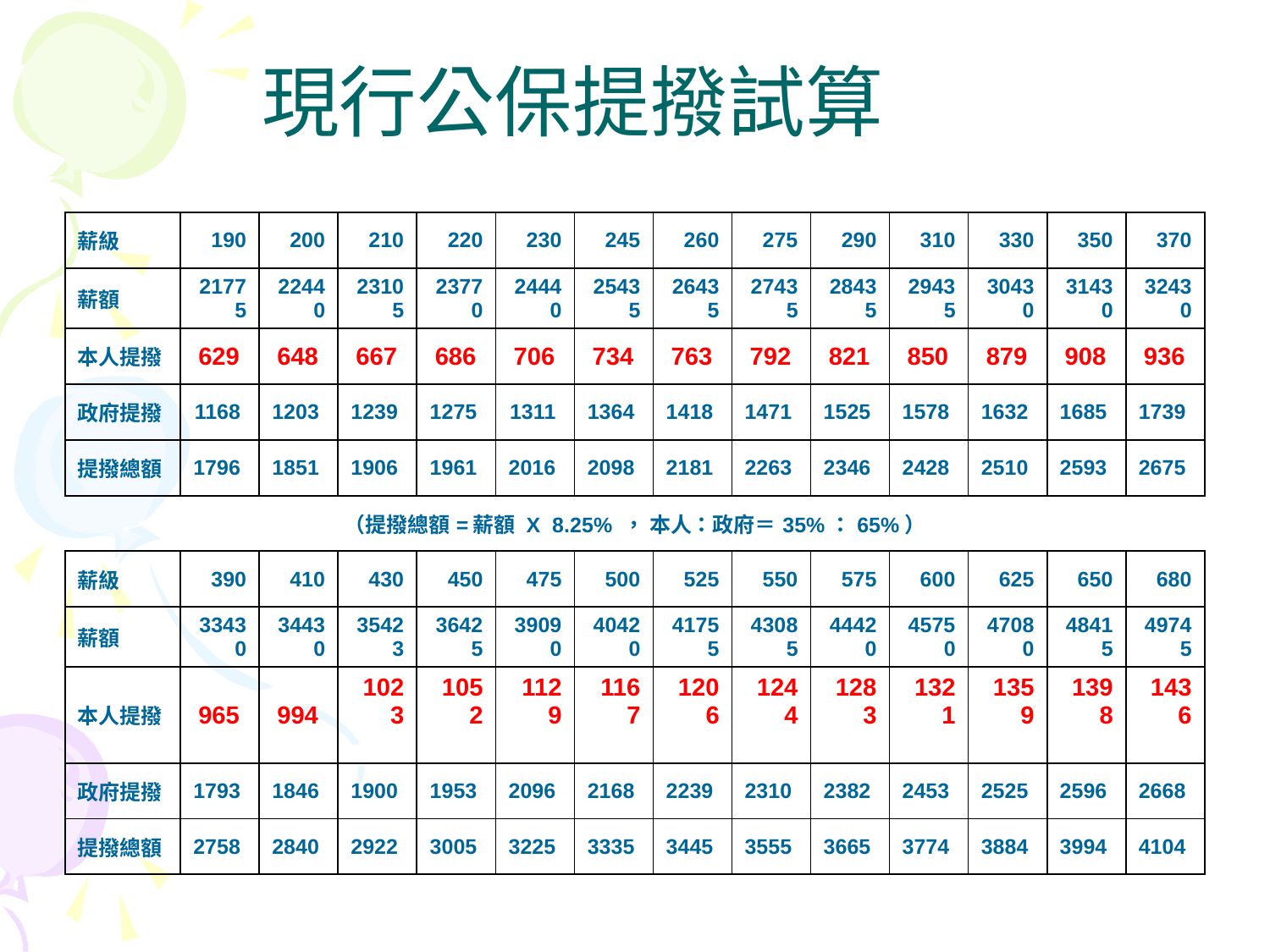

現行公保提撥試算
| 薪級 | 190 | 200 | 210 | 220 | 230 | 245 | 260 | 275 | 290 | 310 | 330 | 350 | 370 |
| --- | --- | --- | --- | --- | --- | --- | --- | --- | --- | --- | --- | --- | --- |
| 薪額 | 21775 | 22440 | 23105 | 23770 | 24440 | 25435 | 26435 | 27435 | 28435 | 29435 | 30430 | 31430 | 32430 |
| 本人提撥 | 629 | 648 | 667 | 686 | 706 | 734 | 763 | 792 | 821 | 850 | 879 | 908 | 936 |
| 政府提撥 | 1168 | 1203 | 1239 | 1275 | 1311 | 1364 | 1418 | 1471 | 1525 | 1578 | 1632 | 1685 | 1739 |
| 提撥總額 | 1796 | 1851 | 1906 | 1961 | 2016 | 2098 | 2181 | 2263 | 2346 | 2428 | 2510 | 2593 | 2675 |
| （提撥總額=薪額 X 8.25% ， 本人：政府＝35%：65%） |  |  |  |  |  |  |  |  |  |  |  |  |  |
| 薪級 | 390 | 410 | 430 | 450 | 475 | 500 | 525 | 550 | 575 | 600 | 625 | 650 | 680 |
| 薪額 | 33430 | 34430 | 35423 | 36425 | 39090 | 40420 | 41755 | 43085 | 44420 | 45750 | 47080 | 48415 | 49745 |
| 本人提撥 | 965 | 994 | 1023 | 1052 | 1129 | 1167 | 1206 | 1244 | 1283 | 1321 | 1359 | 1398 | 1436 |
| 政府提撥 | 1793 | 1846 | 1900 | 1953 | 2096 | 2168 | 2239 | 2310 | 2382 | 2453 | 2525 | 2596 | 2668 |
| 提撥總額 | 2758 | 2840 | 2922 | 3005 | 3225 | 3335 | 3445 | 3555 | 3665 | 3774 | 3884 | 3994 | 4104 |